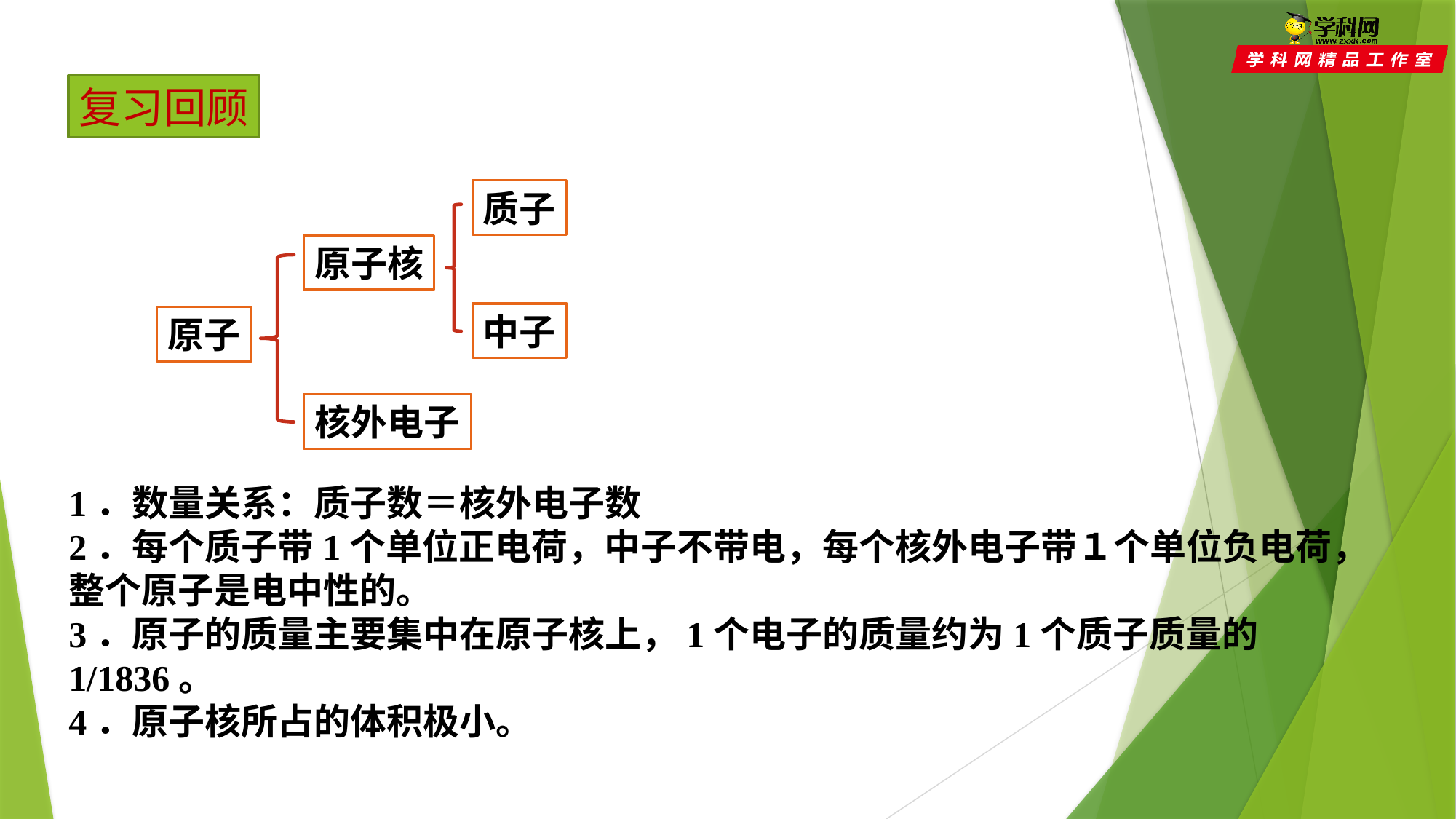

复习回顾
质子

原子核

中子
原子
核外电子
1．数量关系：质子数＝核外电子数
2．每个质子带1个单位正电荷，中子不带电，每个核外电子带１个单位负电荷，整个原子是电中性的。
3．原子的质量主要集中在原子核上，1个电子的质量约为1个质子质量的1/1836。
4．原子核所占的体积极小。